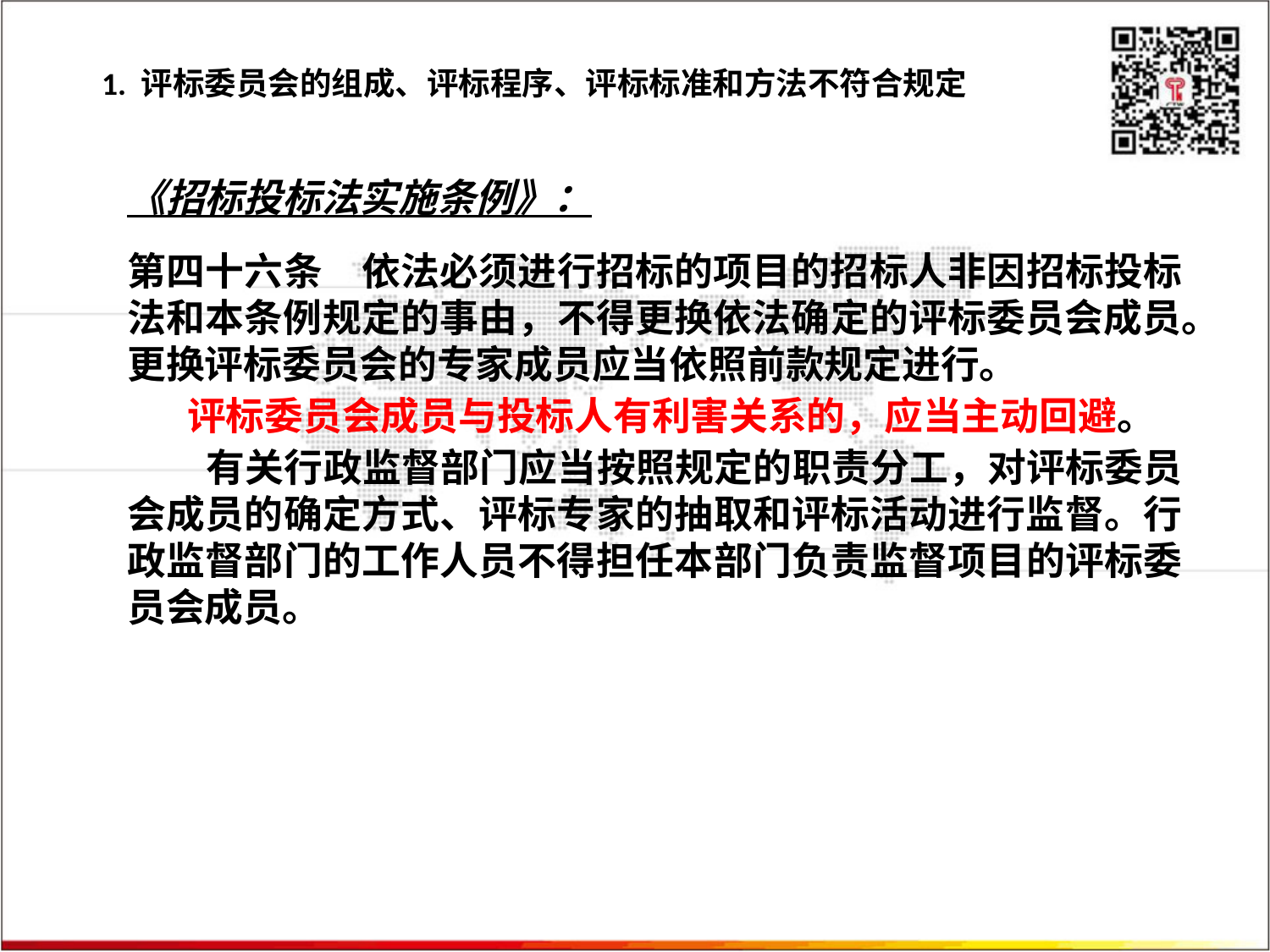

# 1. 评标委员会的组成、评标程序、评标标准和方法不符合规定
《招标投标法实施条例》：
第四十六条　依法必须进行招标的项目的招标人非因招标投标法和本条例规定的事由，不得更换依法确定的评标委员会成员。更换评标委员会的专家成员应当依照前款规定进行。
评标委员会成员与投标人有利害关系的，应当主动回避。
 有关行政监督部门应当按照规定的职责分工，对评标委员会成员的确定方式、评标专家的抽取和评标活动进行监督。行政监督部门的工作人员不得担任本部门负责监督项目的评标委员会成员。